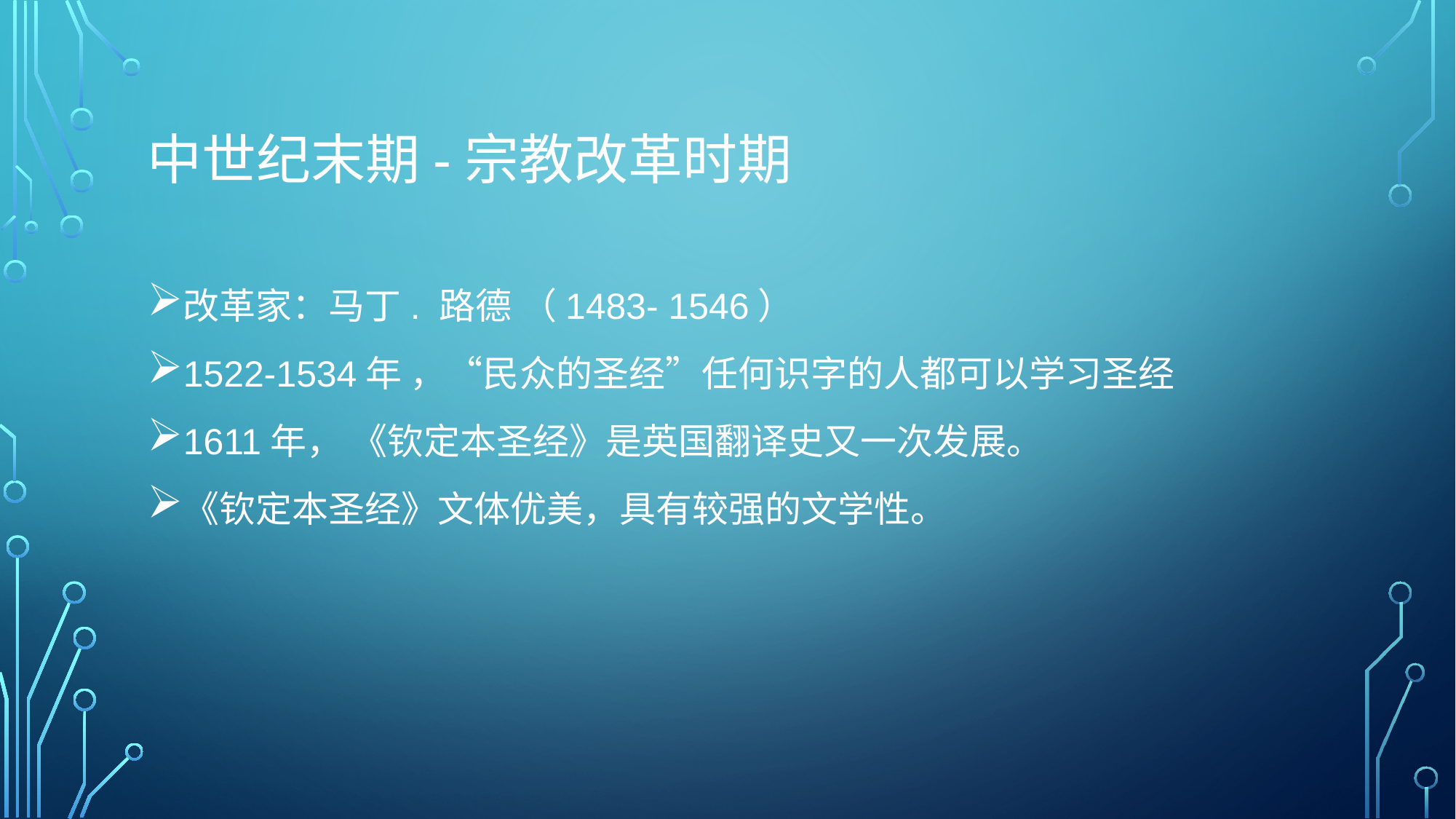

# 中世纪末期-宗教改革时期
改革家：马丁. 路德 （1483- 1546）
1522-1534年 ，“民众的圣经”任何识字的人都可以学习圣经
1611年， 《钦定本圣经》是英国翻译史又一次发展。
《钦定本圣经》文体优美，具有较强的文学性。